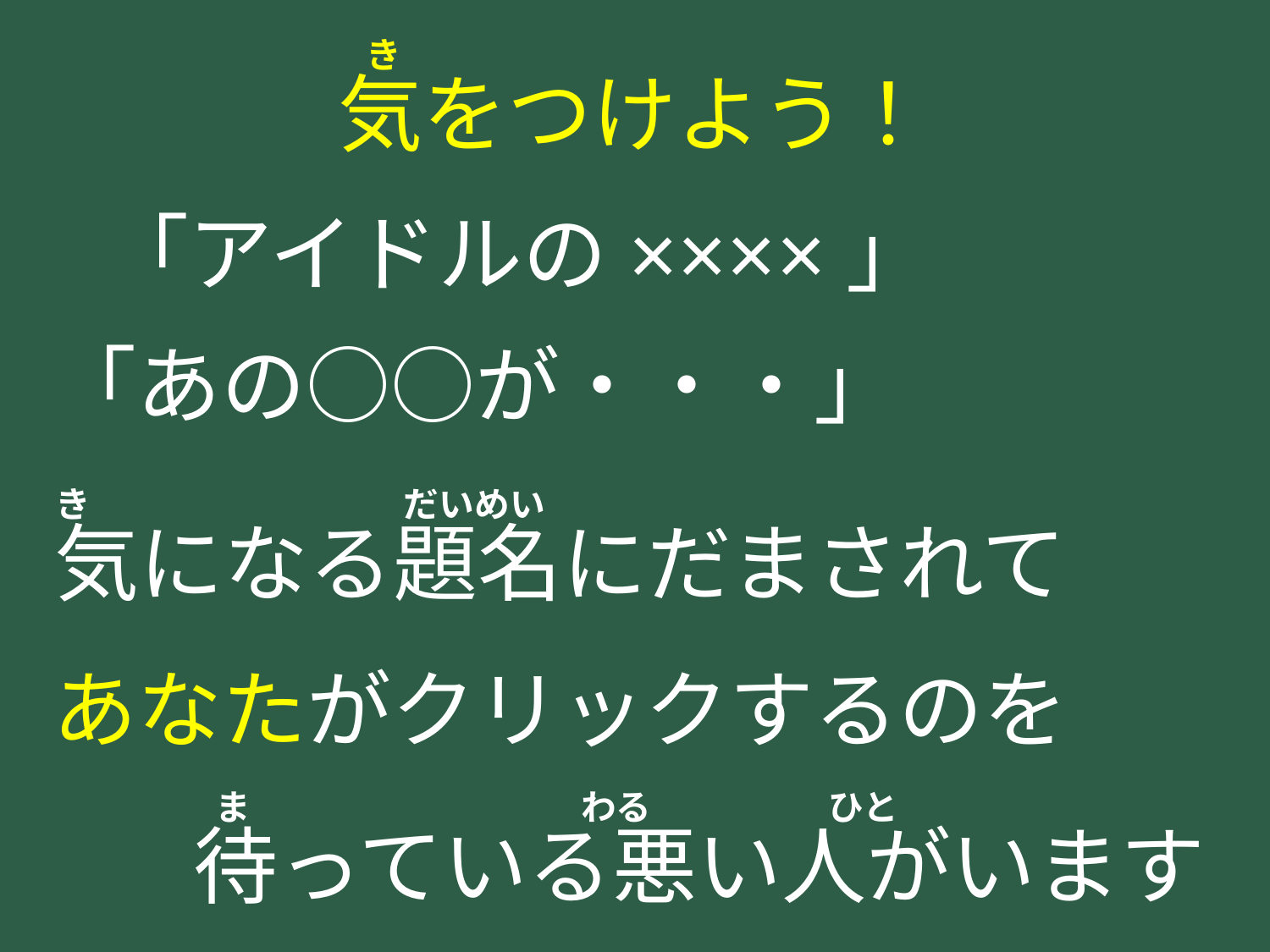

き
気をつけよう！
「アイドルの××××」
「あの○○が・・・」
き
だいめい
気になる題名にだまされて
あなたがクリックするのを
　ま
わる　　　　　ひと
待っている悪い人がいます